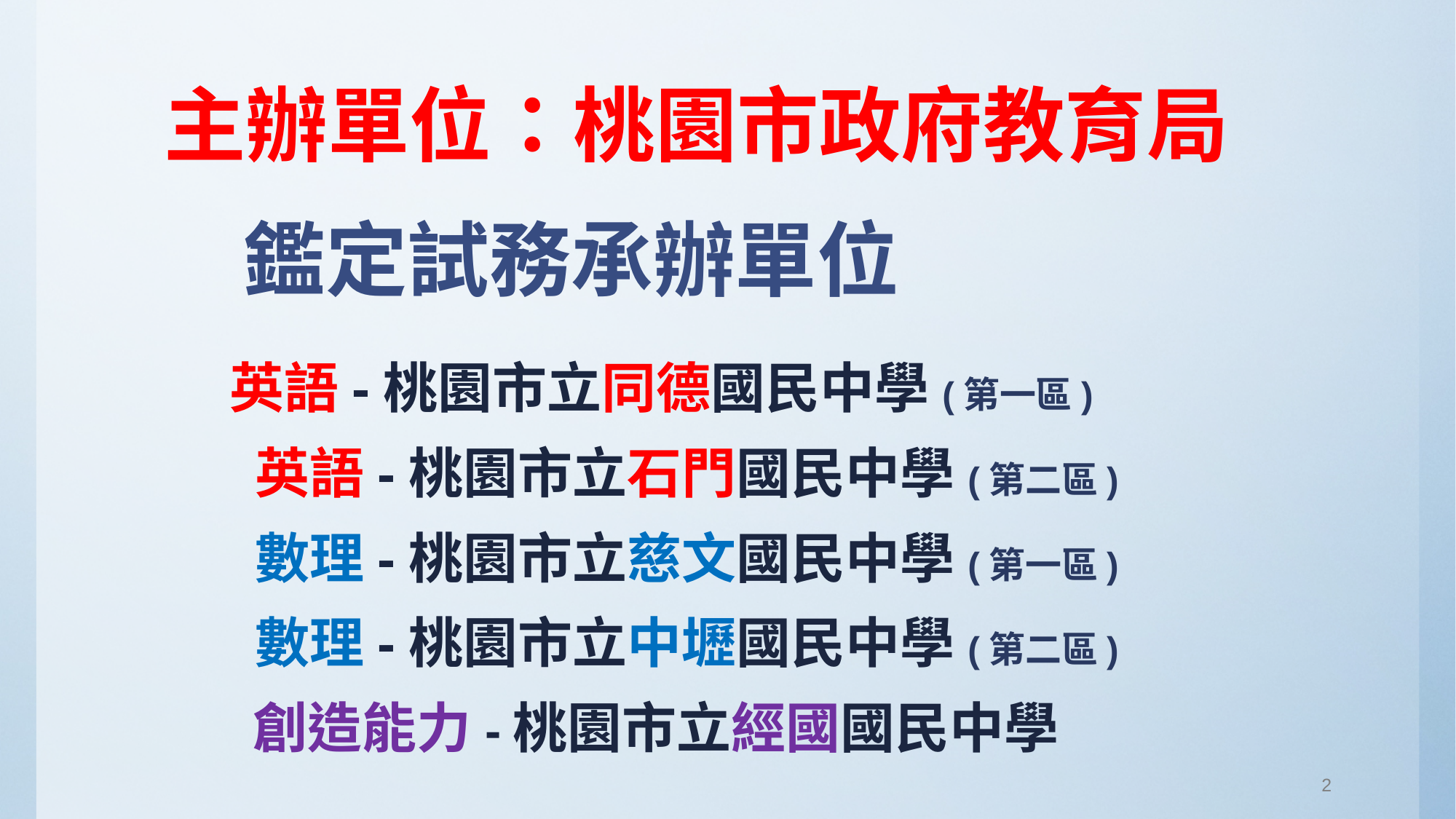

主辦單位：桃園市政府教育局
# 鑑定試務承辦單位
英語-桃園市立同德國民中學(第一區)
         英語-桃園市立石門國民中學(第二區)
         數理-桃園市立慈文國民中學(第一區)
         數理-桃園市立中壢國民中學(第二區)
          創造能力-桃園市立經國國民中學
2